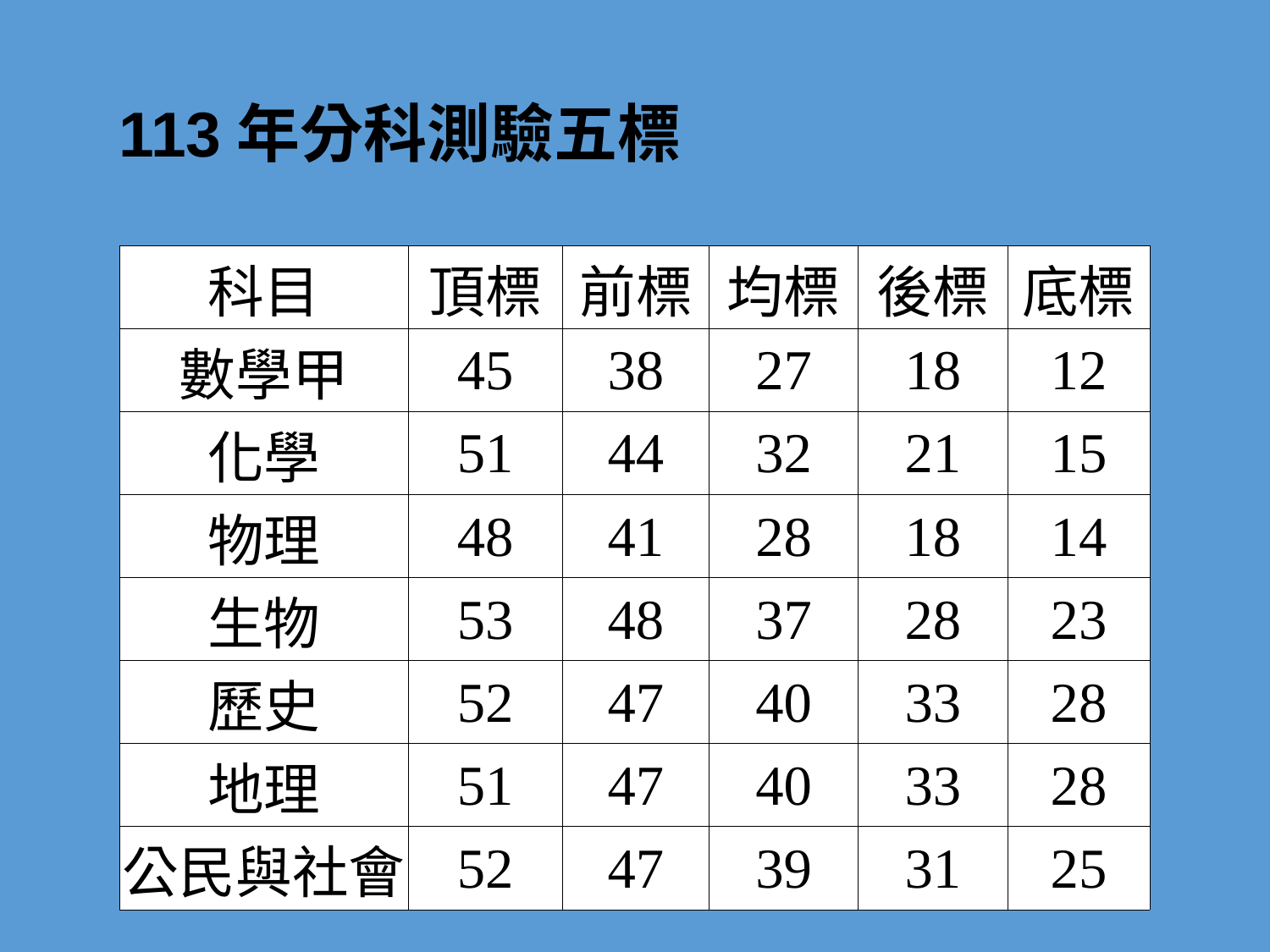

# 113年分科測驗五標
| 科目 | 頂標 | 前標 | 均標 | 後標 | 底標 |
| --- | --- | --- | --- | --- | --- |
| 數學甲 | 45 | 38 | 27 | 18 | 12 |
| 化學 | 51 | 44 | 32 | 21 | 15 |
| 物理 | 48 | 41 | 28 | 18 | 14 |
| 生物 | 53 | 48 | 37 | 28 | 23 |
| 歷史 | 52 | 47 | 40 | 33 | 28 |
| 地理 | 51 | 47 | 40 | 33 | 28 |
| 公民與社會 | 52 | 47 | 39 | 31 | 25 |